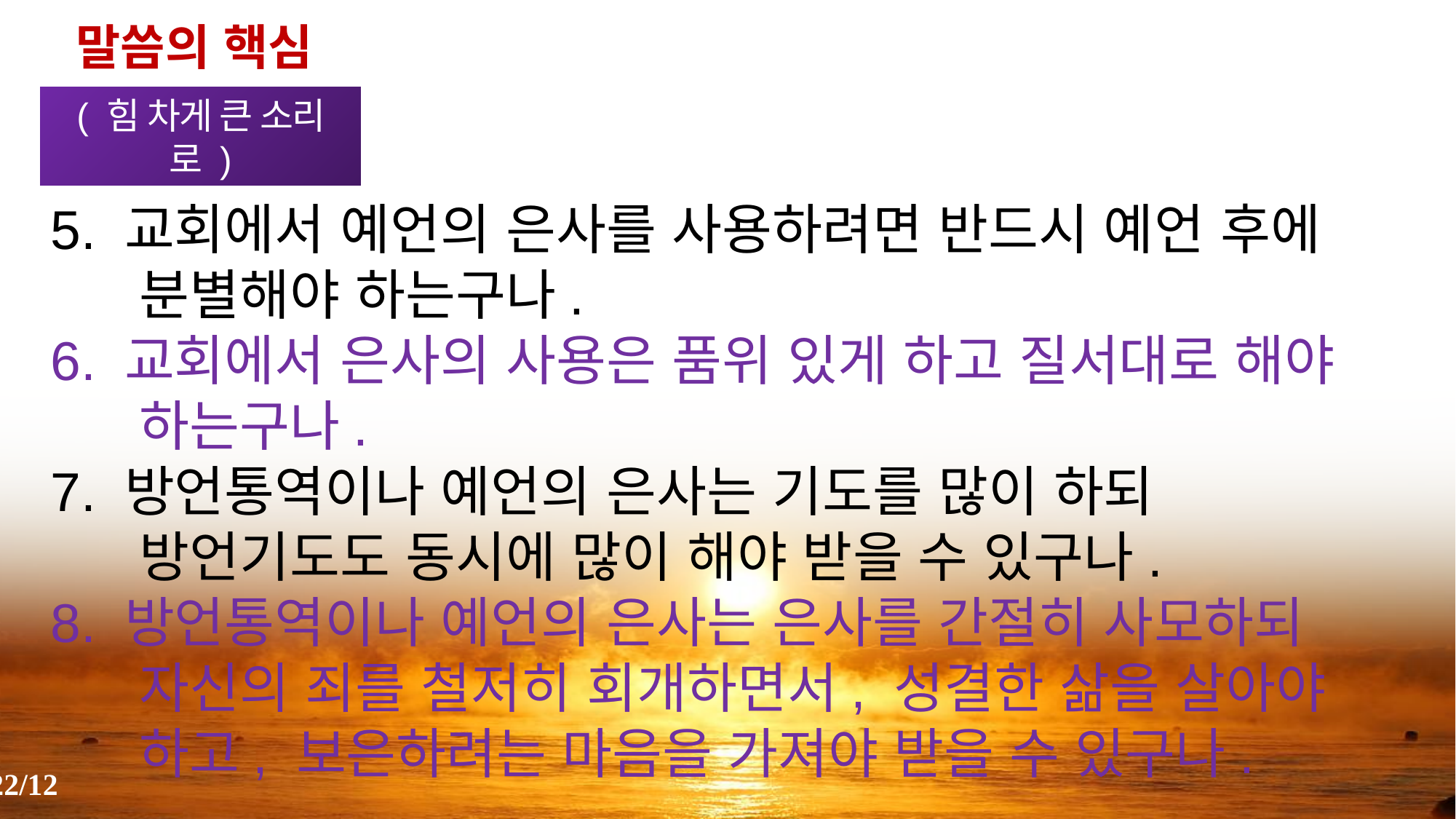

말씀의 핵심(2)

( 힘 차게 큰 소리로 )
5. 교회에서 예언의 은사를 사용하려면 반드시 예언 후에 분별해야 하는구나.
6. 교회에서 은사의 사용은 품위 있게 하고 질서대로 해야 하는구나.
7. 방언통역이나 예언의 은사는 기도를 많이 하되 방언기도도 동시에 많이 해야 받을 수 있구나.
8. 방언통역이나 예언의 은사는 은사를 간절히 사모하되 자신의 죄를 철저히 회개하면서, 성결한 삶을 살아야 하고, 보은하려는 마음을 가져야 받을 수 있구나.